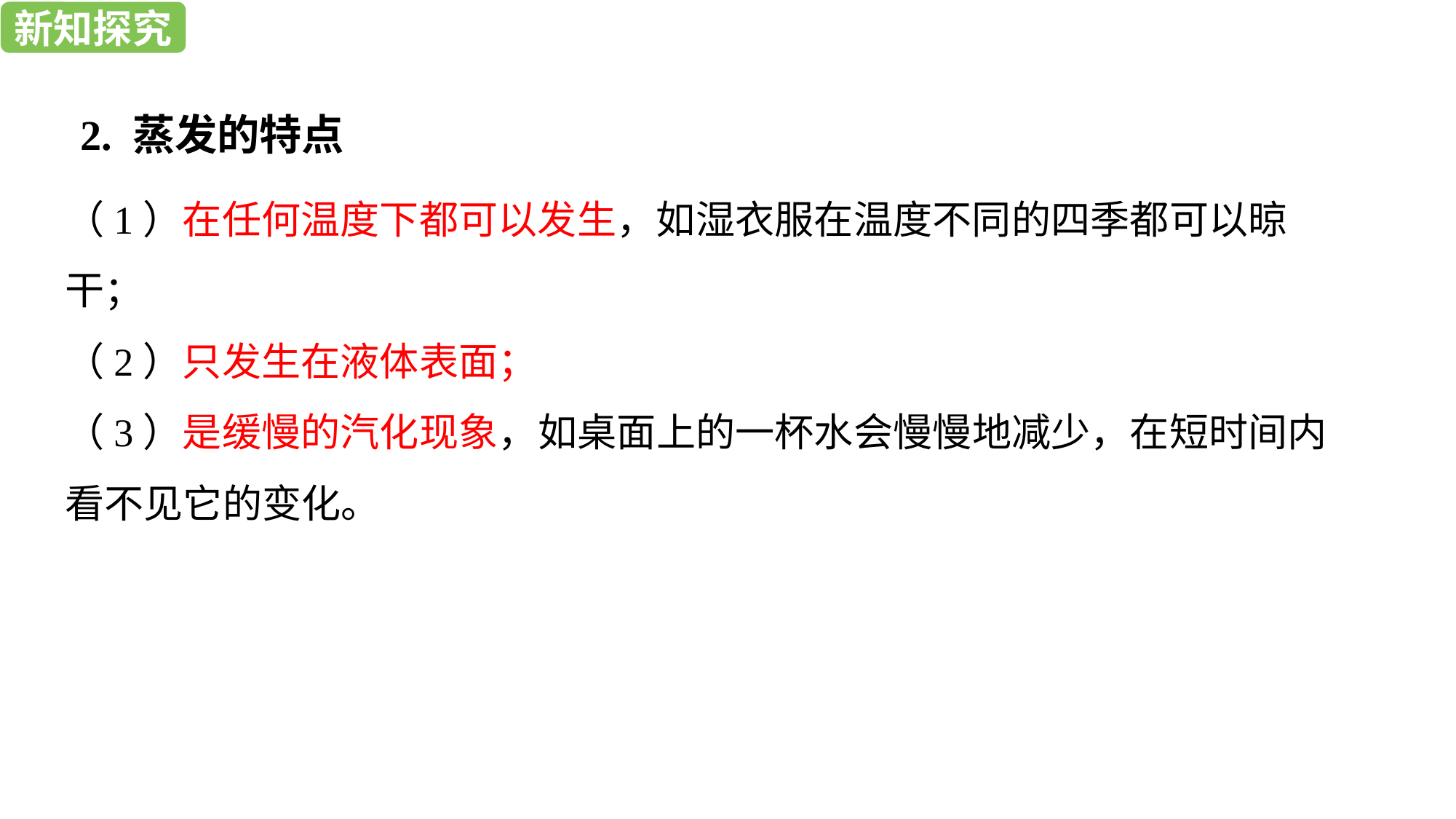

新知探究
2. 蒸发的特点
（1）在任何温度下都可以发生，如湿衣服在温度不同的四季都可以晾干；
（2）只发生在液体表面；
（3）是缓慢的汽化现象，如桌面上的一杯水会慢慢地减少，在短时间内看不见它的变化。